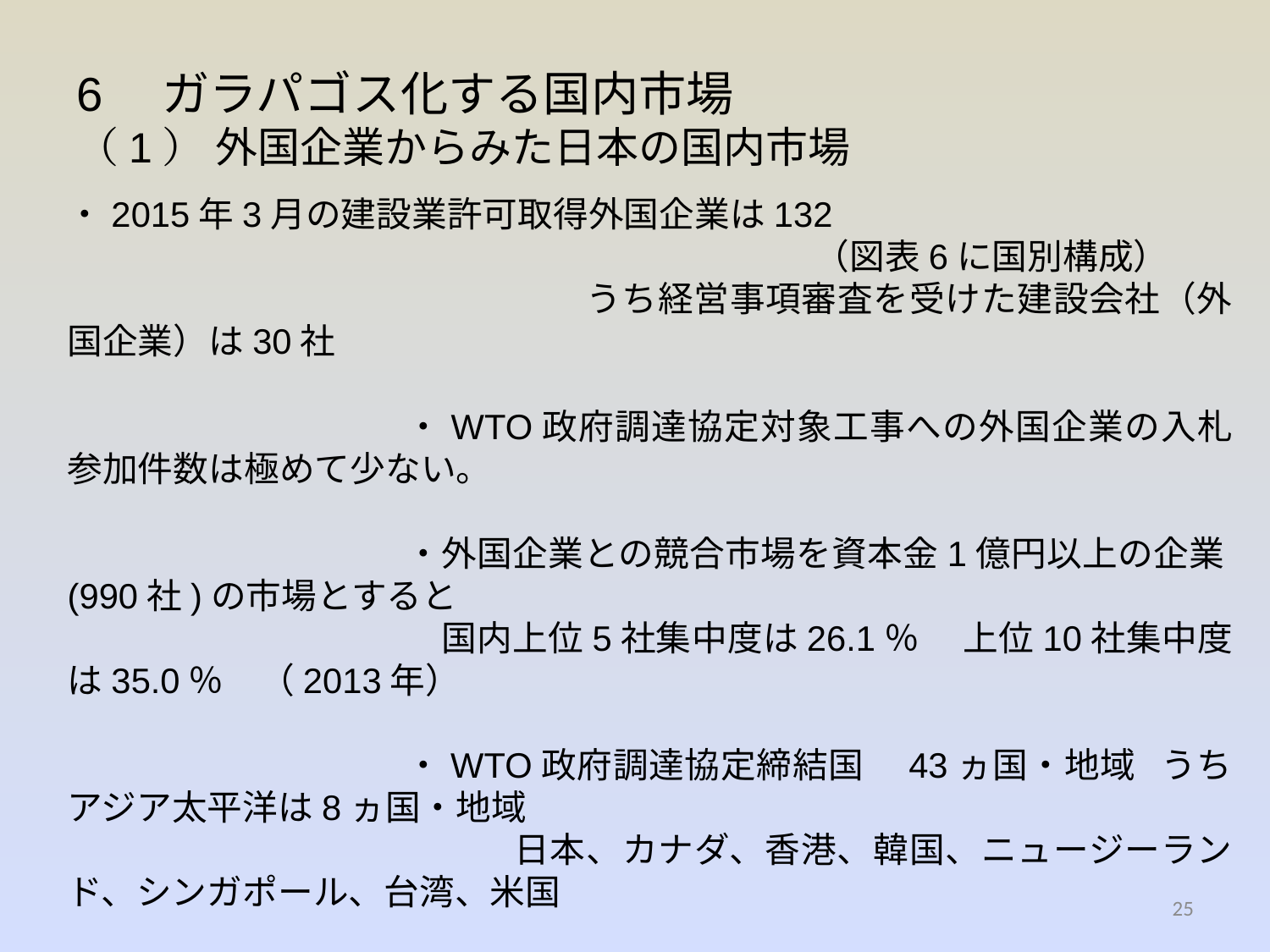

# 6　ガラパゴス化する国内市場 （1） 外国企業からみた日本の国内市場
・2015年3月の建設業許可取得外国企業は132
                                  　　        （図表6に国別構成）
　　　　　うち経営事項審査を受けた建設会社（外国企業）は30社

・WTO政府調達協定対象工事への外国企業の入札参加件数は極めて少ない。

・外国企業との競合市場を資本金1億円以上の企業(990社)の市場とすると
　国内上位5社集中度は26.1％　 上位10社集中度は35.0％　（2013年）

・WTO政府調達協定締結国　43ヵ国・地域   うちアジア太平洋は8ヵ国・地域
　　　日本、カナダ、香港、韓国、ニュージーランド、シンガポール、台湾、米国

　2ヵ国間経済連携協定(EPA)においてWTO政府調達協定なみの内容
　　　　　　　日本との締結国4ヵ国(メキシコ、チリ、フィリピン、ペルー)

25